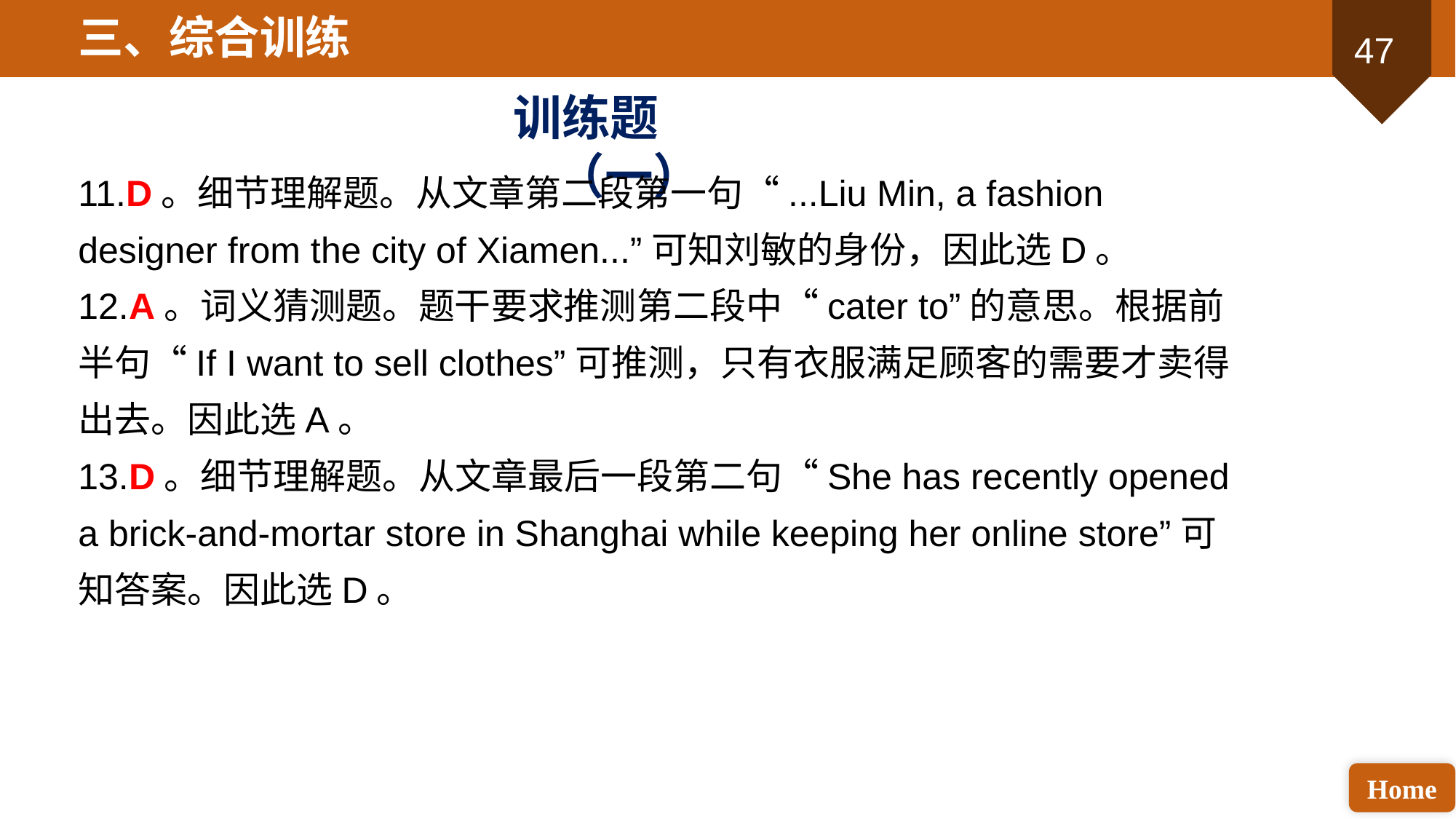

三、综合训练
训练题（一）
11.D。细节理解题。从文章第二段第一句“...Liu Min, a fashion designer from the city of Xiamen...”可知刘敏的身份，因此选D。
12.A。词义猜测题。题干要求推测第二段中“cater to”的意思。根据前半句“If I want to sell clothes”可推测，只有衣服满足顾客的需要才卖得出去。因此选A。
13.D。细节理解题。从文章最后一段第二句“She has recently opened a brick-and-mortar store in Shanghai while keeping her online store”可知答案。因此选D。